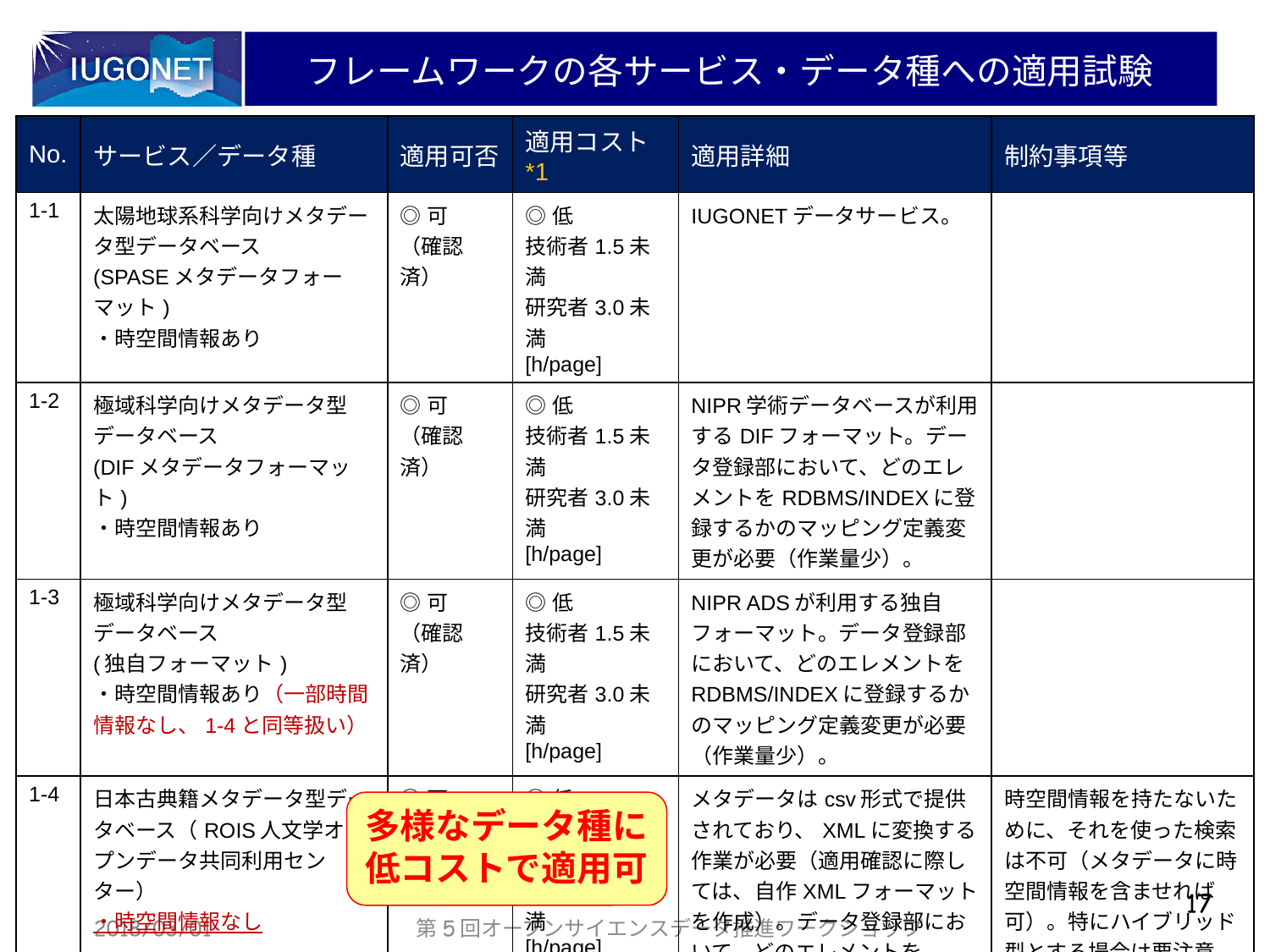

# フレームワークの各サービス・データ種への適用試験
| No. | サービス／データ種 | 適用可否 | 適用コスト\*1 | 適用詳細 | 制約事項等 |
| --- | --- | --- | --- | --- | --- |
| 1-1 | 太陽地球系科学向けメタデータ型データベース (SPASEメタデータフォーマット) ・時空間情報あり | ◎可 （確認済） | ◎低 技術者1.5未満 研究者3.0未満 [h/page] | IUGONETデータサービス。 |  |
| 1-2 | 極域科学向けメタデータ型データベース (DIFメタデータフォーマット) ・時空間情報あり | ◎可 （確認済） | ◎低 技術者1.5未満 研究者3.0未満 [h/page] | NIPR学術データベースが利用するDIFフォーマット。データ登録部において、どのエレメントをRDBMS/INDEXに登録するかのマッピング定義変更が必要（作業量少）。 |  |
| 1-3 | 極域科学向けメタデータ型データベース (独自フォーマット) ・時空間情報あり（一部時間情報なし、1-4と同等扱い） | ◎可 （確認済） | ◎低 技術者1.5未満 研究者3.0未満 [h/page] | NIPR ADSが利用する独自フォーマット。データ登録部において、どのエレメントをRDBMS/INDEXに登録するかのマッピング定義変更が必要（作業量少）。 |  |
| 1-4 | 日本古典籍メタデータ型データベース（ROIS人文学オープンデータ共同利用センター） ・時空間情報なし | ◎可 （確認済） | ○低 技術者1.5未満 研究者3.0未満 [h/page] | メタデータはcsv形式で提供されており、XMLに変換する作業が必要（適用確認に際しては、自作XMLフォーマットを作成）。データ登録部において、どのエレメントをRDBMS/INDEXに登録するかのマッピング定義変更が必要（作業量少）。 | 時空間情報を持たないために、それを使った検索は不可（メタデータに時空間情報を含ませれば可）。特にハイブリッド型とする場合は要注意（詳細はストア方式項に記述）。 |
多様なデータ種に低コストで適用可
17
2018/03/01
第5回オープンサイエンスデータ推進ワークショップ